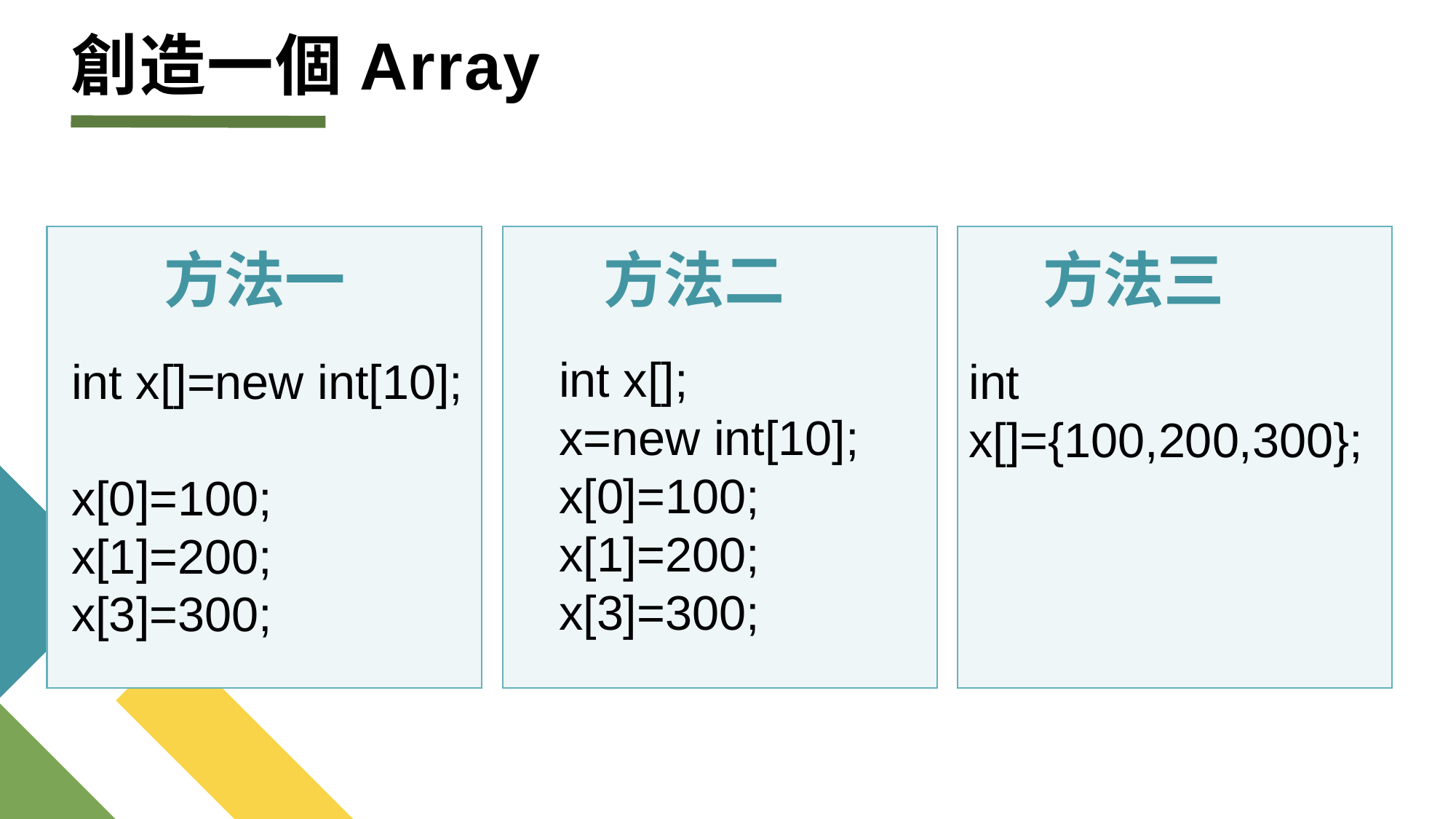

# 創造一個Array

方法一
方法二
方法三
int x[];
x=new int[10];
x[0]=100;
x[1]=200;
x[3]=300;
int x[]=new int[10];

x[0]=100;
x[1]=200;
x[3]=300;
int x[]={100,200,300};